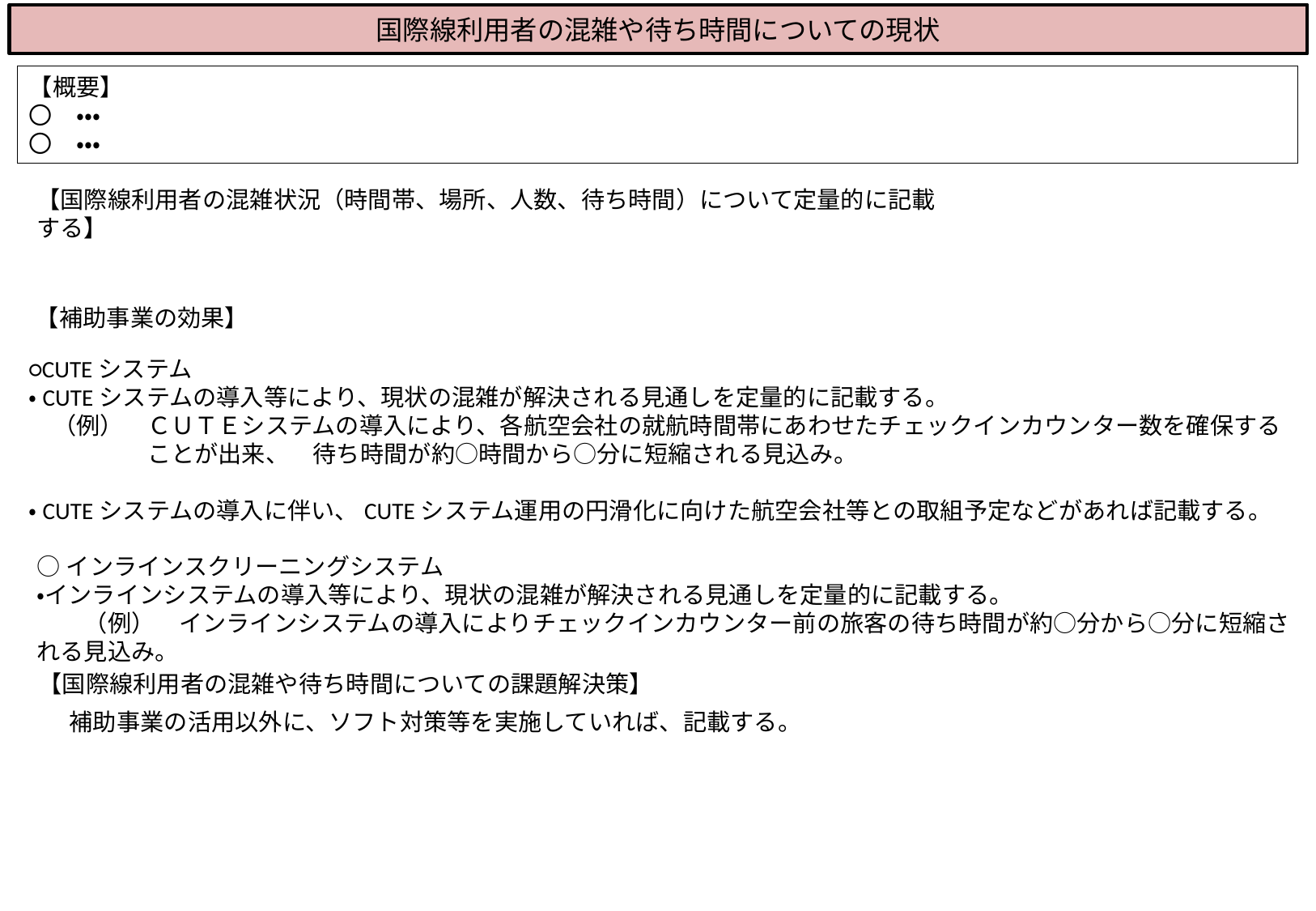

国際線利用者の混雑や待ち時間についての現状
【概要】
〇　・・・
〇　・・・
【国際線利用者の混雑状況（時間帯、場所、人数、待ち時間）について定量的に記載する】
【補助事業の効果】
○CUTEシステム
・CUTEシステムの導入等により、現状の混雑が解決される見通しを定量的に記載する。
　（例）　ＣＵＴＥシステムの導入により、各航空会社の就航時間帯にあわせたチェックインカウンター数を確保する
　　　　　ことが出来、　待ち時間が約○時間から○分に短縮される見込み。

・CUTEシステムの導入に伴い、CUTEシステム運用の円滑化に向けた航空会社等との取組予定などがあれば記載する。
○インラインスクリーニングシステム
・インラインシステムの導入等により、現状の混雑が解決される見通しを定量的に記載する。
　　（例）　インラインシステムの導入によりチェックインカウンター前の旅客の待ち時間が約○分から○分に短縮される見込み。
【国際線利用者の混雑や待ち時間についての課題解決策】
補助事業の活用以外に、ソフト対策等を実施していれば、記載する。